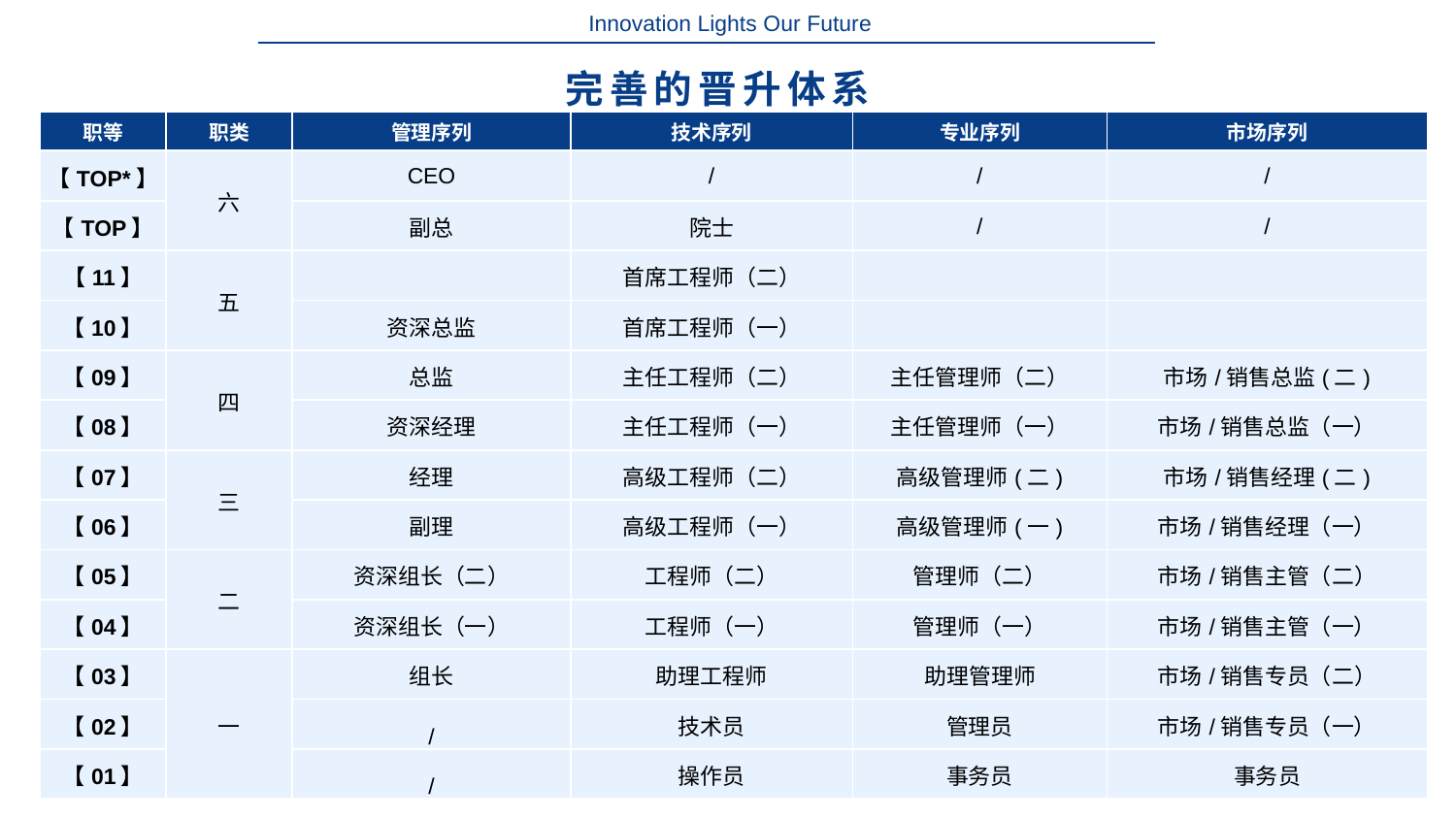

Innovation Lights Our Future
完善的晋升体系
| 职等 | 职类 | 管理序列 | 技术序列 | 专业序列 | 市场序列 |
| --- | --- | --- | --- | --- | --- |
| 【TOP\*】 | 六 | CEO | / | / | / |
| 【TOP】 |  | 副总 | 院士 | / | / |
| 【11】 | 五 |  | 首席工程师（二） |  |  |
| 【10】 |  | 资深总监 | 首席工程师（一） |  |  |
| 【09】 | 四 | 总监 | 主任工程师（二） | 主任管理师（二） | 市场/销售总监(二) |
| 【08】 |  | 资深经理 | 主任工程师（一） | 主任管理师（一） | 市场/销售总监（一） |
| 【07】 | 三 | 经理 | 高级工程师（二） | 高级管理师(二) | 市场/销售经理(二) |
| 【06】 |  | 副理 | 高级工程师（一） | 高级管理师(一) | 市场/销售经理（一） |
| 【05】 | 二 | 资深组长（二） | 工程师（二） | 管理师（二） | 市场/销售主管（二） |
| 【04】 |  | 资深组长（一） | 工程师（一） | 管理师（一） | 市场/销售主管（一） |
| 【03】 | 一 | 组长 | 助理工程师 | 助理管理师 | 市场/销售专员（二） |
| 【02】 |  | / | 技术员 | 管理员 | 市场/销售专员（一） |
| 【01】 |  | / | 操作员 | 事务员 | 事务员 |
e7d195523061f1c0dc554706afe4c72a60a25314cbaece805811E654B44695D34D35691164BB3D154CCFD5D798F6FEAD99EAA8F1ADC3D4AFA5BC9ED0BB3A4B45073A038AC38E89AB54D31AA59602B9F1A6C736EC45FC77ACF2EA0DEB65C41BE7057546C74C38DB100CE4577071C0D300F59428EBE8A1688DD320C65D0A081DCEFB38F1FE5CDA7D35